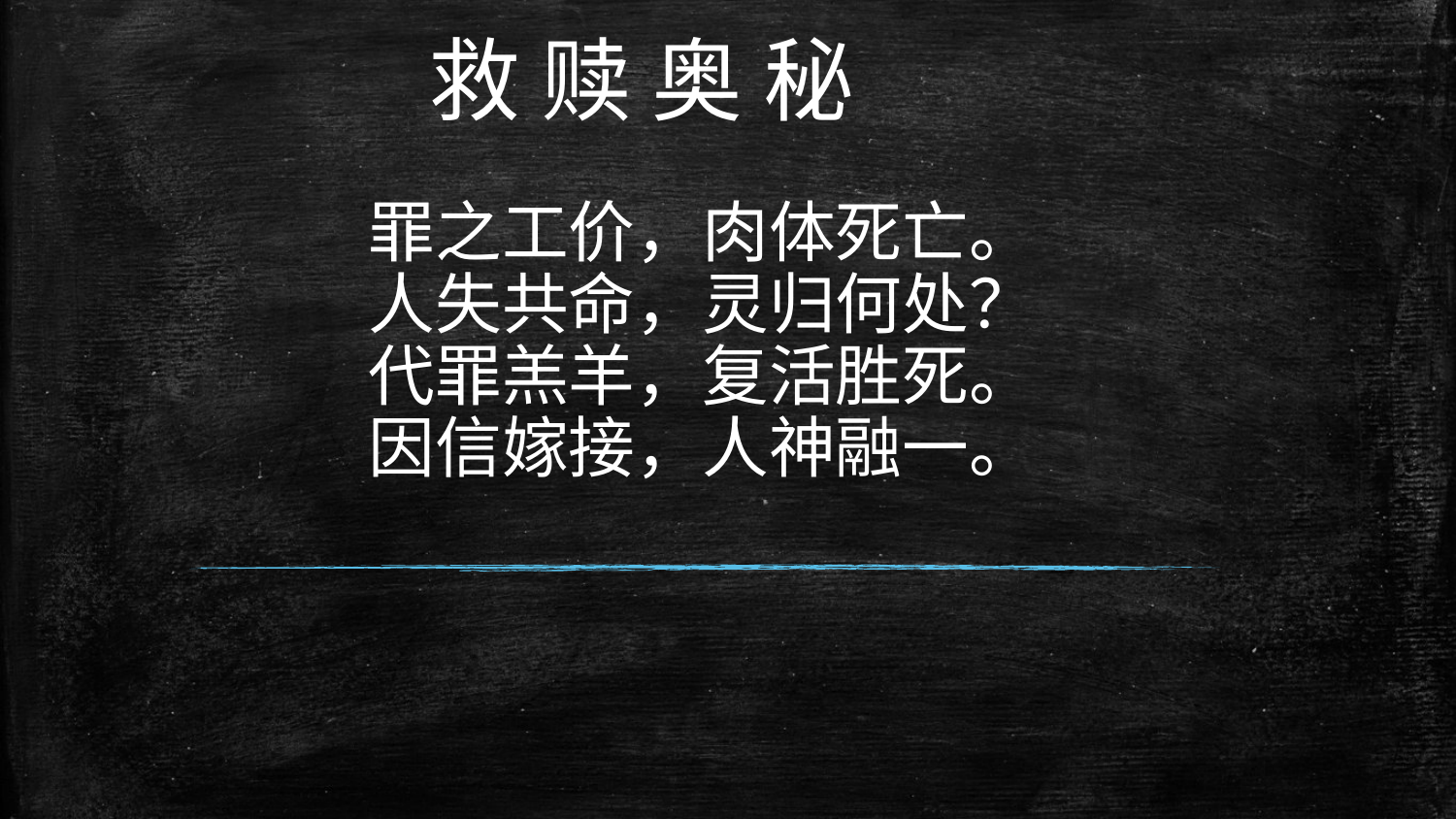

救 赎 奥 秘
# 罪之工价，肉体死亡。 人失共命，灵归何处？ 代罪羔羊，复活胜死。 因信嫁接，人神融一。